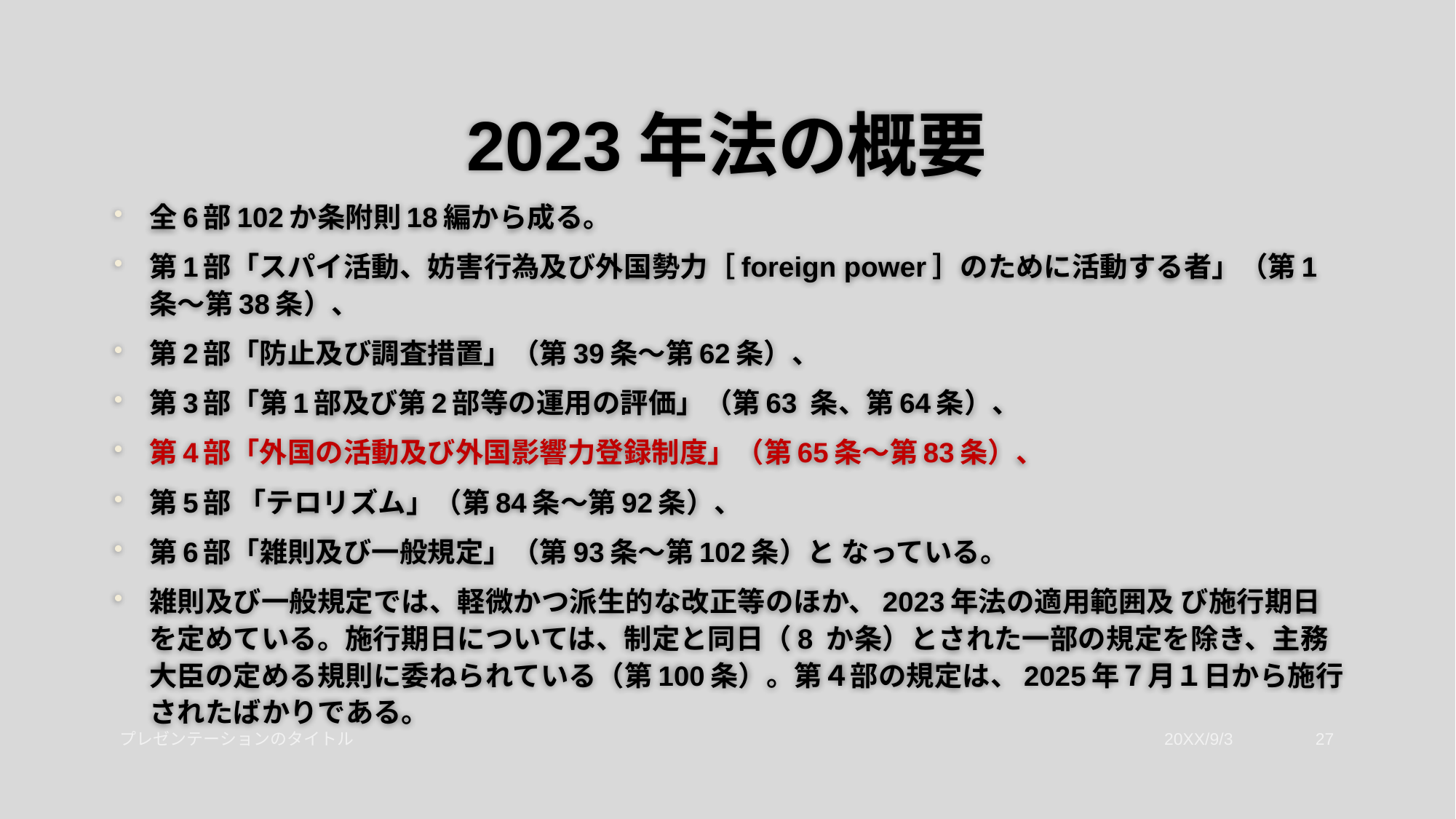

# 2023年法の概要
全6部102か条附則18編から成る。
第1部「スパイ活動、妨害行為及び外国勢力［foreign power］のために活動する者」（第1条～第38条）、
第2部「防止及び調査措置」（第39条～第62条）、
第3部「第1部及び第2部等の運用の評価」（第63 条、第64条）、
第4部「外国の活動及び外国影響力登録制度」（第65条～第83条）、
第5部 「テロリズム」（第84条～第92条）、
第6部「雑則及び一般規定」（第93条～第102条）と なっている。
雑則及び一般規定では、軽微かつ派生的な改正等のほか、2023年法の適用範囲及 び施行期日を定めている。施行期日については、制定と同日（8 か条）とされた一部の規定を除き、主務大臣の定める規則に委ねられている（第100条）。第４部の規定は、2025年７月１日から施行されたばかりである。
プレゼンテーションのタイトル
20XX/9/3
27